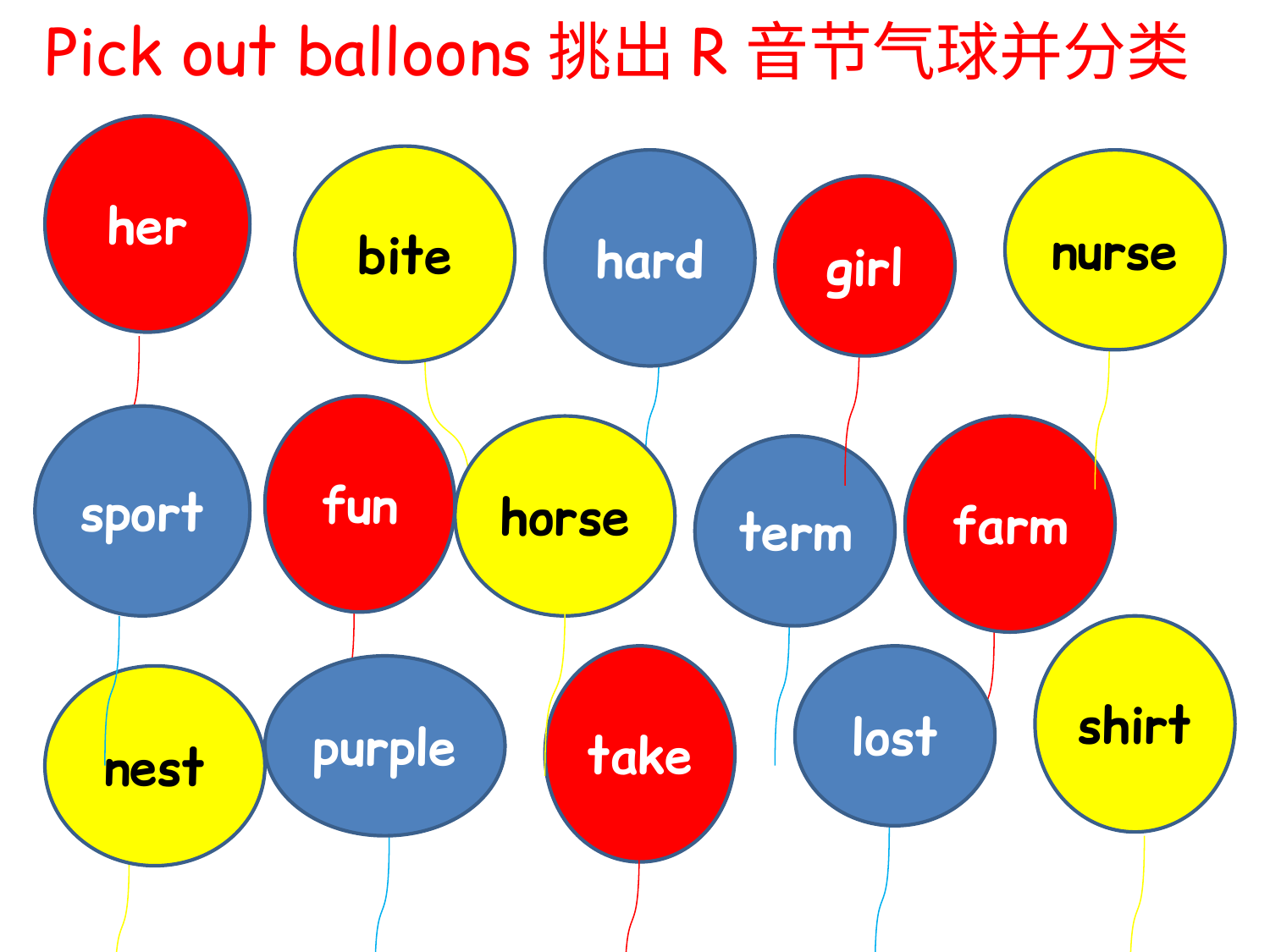

Pick out balloons挑出R音节气球并分类
her
bite
hard
nurse
girl
fun
sport
horse
farm
term
shirt
take
lost
purple
nest
R-syllables(R音节)：